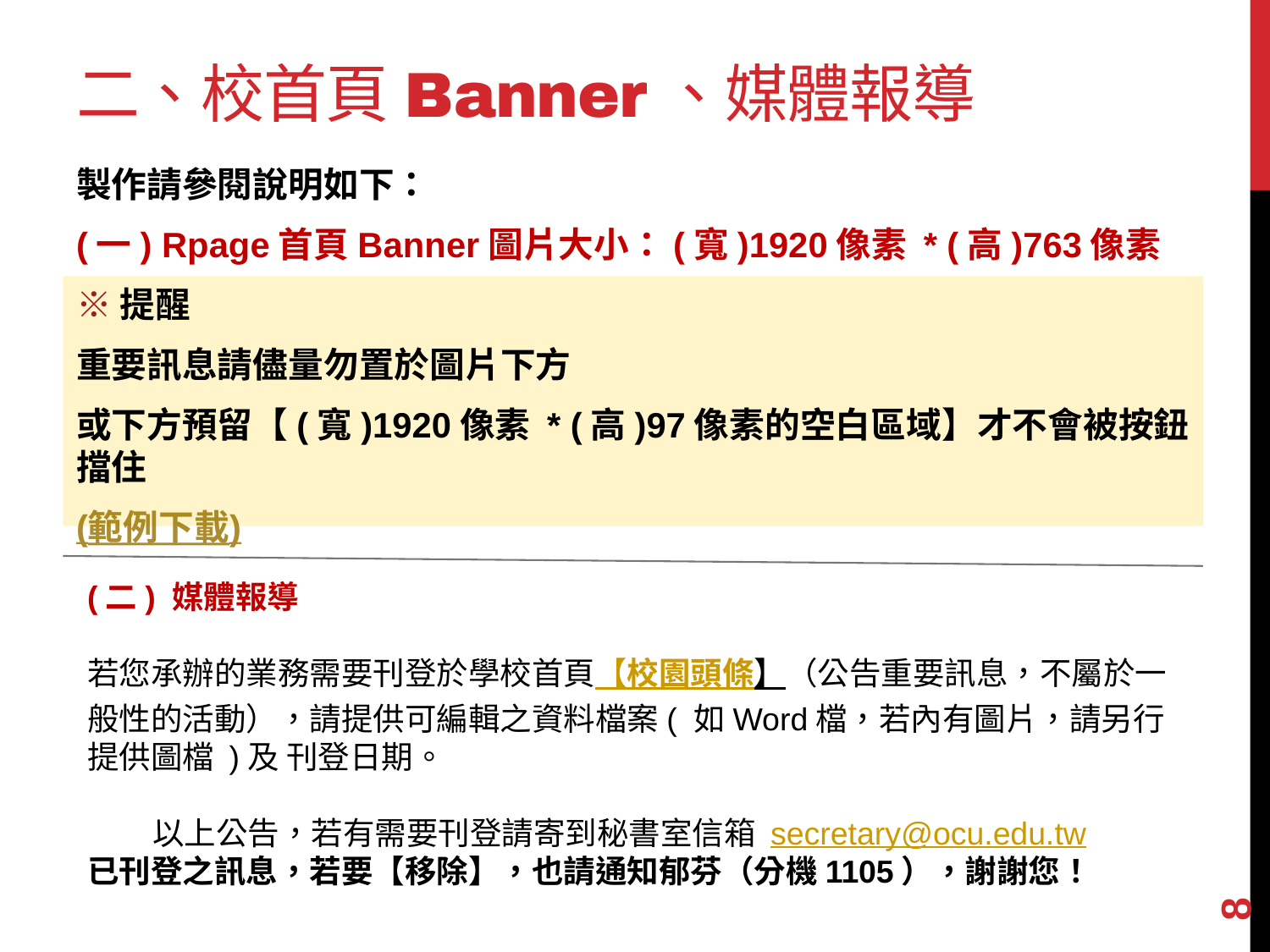

# 二、校首頁Banner、媒體報導
製作請參閱說明如下：
(一) Rpage首頁Banner圖片大小：(寬)1920像素 * (高)763像素
※提醒
重要訊息請儘量勿置於圖片下方
或下方預留【(寬)1920像素 * (高)97像素的空白區域】才不會被按鈕擋住
(範例下載)

(二) 媒體報導

若您承辦的業務需要刊登於學校首頁【校園頭條】（公告重要訊息，不屬於一般性的活動），請提供可編輯之資料檔案( 如Word檔，若內有圖片，請另行提供圖檔 )及 刊登日期。
        以上公告，若有需要刊登請寄到秘書室信箱 secretary@ocu.edu.tw
已刊登之訊息，若要【移除】，也請通知郁芬（分機1105），謝謝您！

8